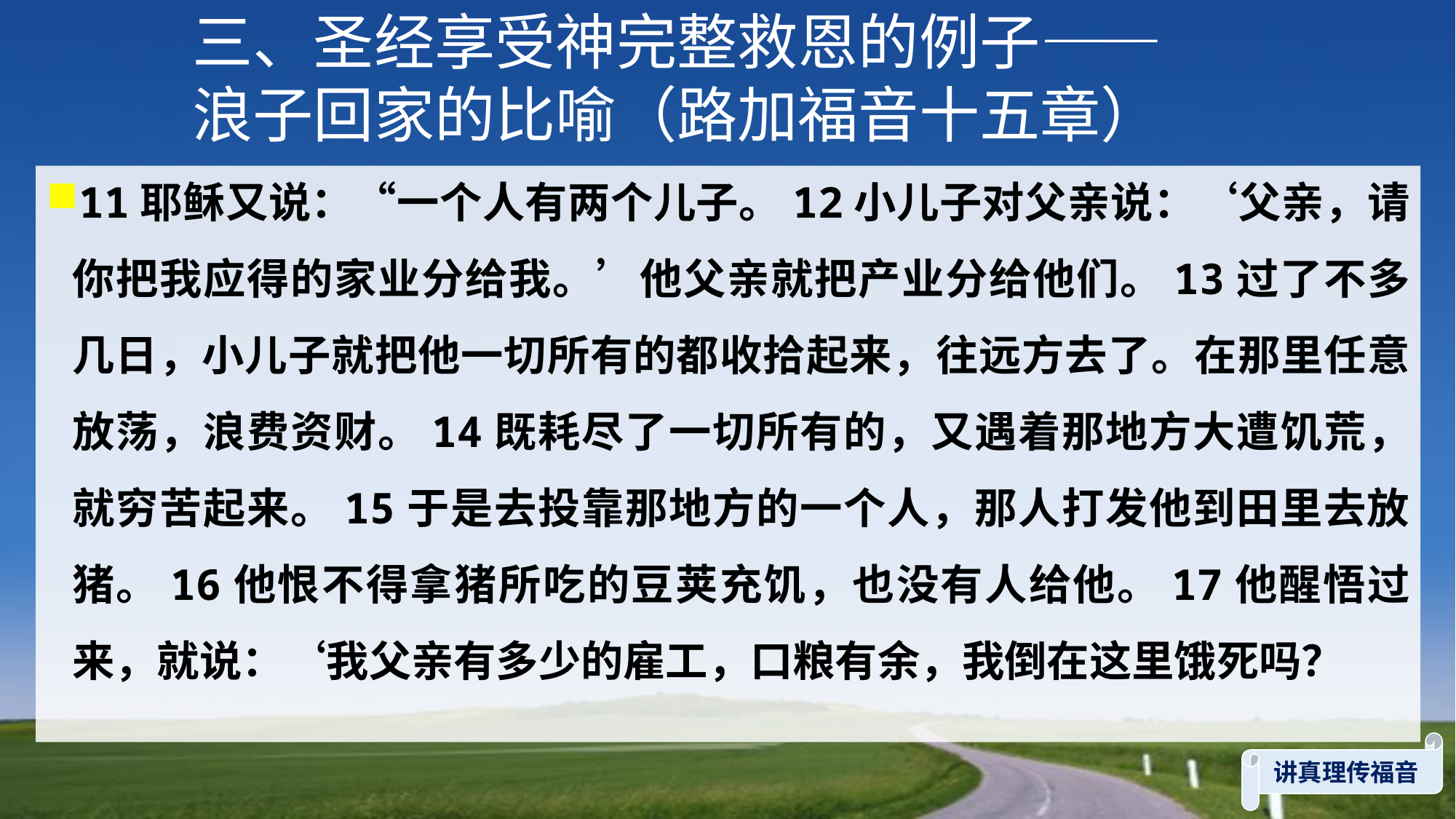

三、圣经享受神完整救恩的例子——
浪子回家的比喻（路加福音十五章）
11耶稣又说：“一个人有两个儿子。12小儿子对父亲说：‘父亲，请你把我应得的家业分给我。’他父亲就把产业分给他们。13过了不多几日，小儿子就把他一切所有的都收拾起来，往远方去了。在那里任意放荡，浪费资财。14既耗尽了一切所有的，又遇着那地方大遭饥荒，就穷苦起来。15于是去投靠那地方的一个人，那人打发他到田里去放猪。16他恨不得拿猪所吃的豆荚充饥，也没有人给他。17他醒悟过来，就说：‘我父亲有多少的雇工，口粮有余，我倒在这里饿死吗？

讲真理传福音